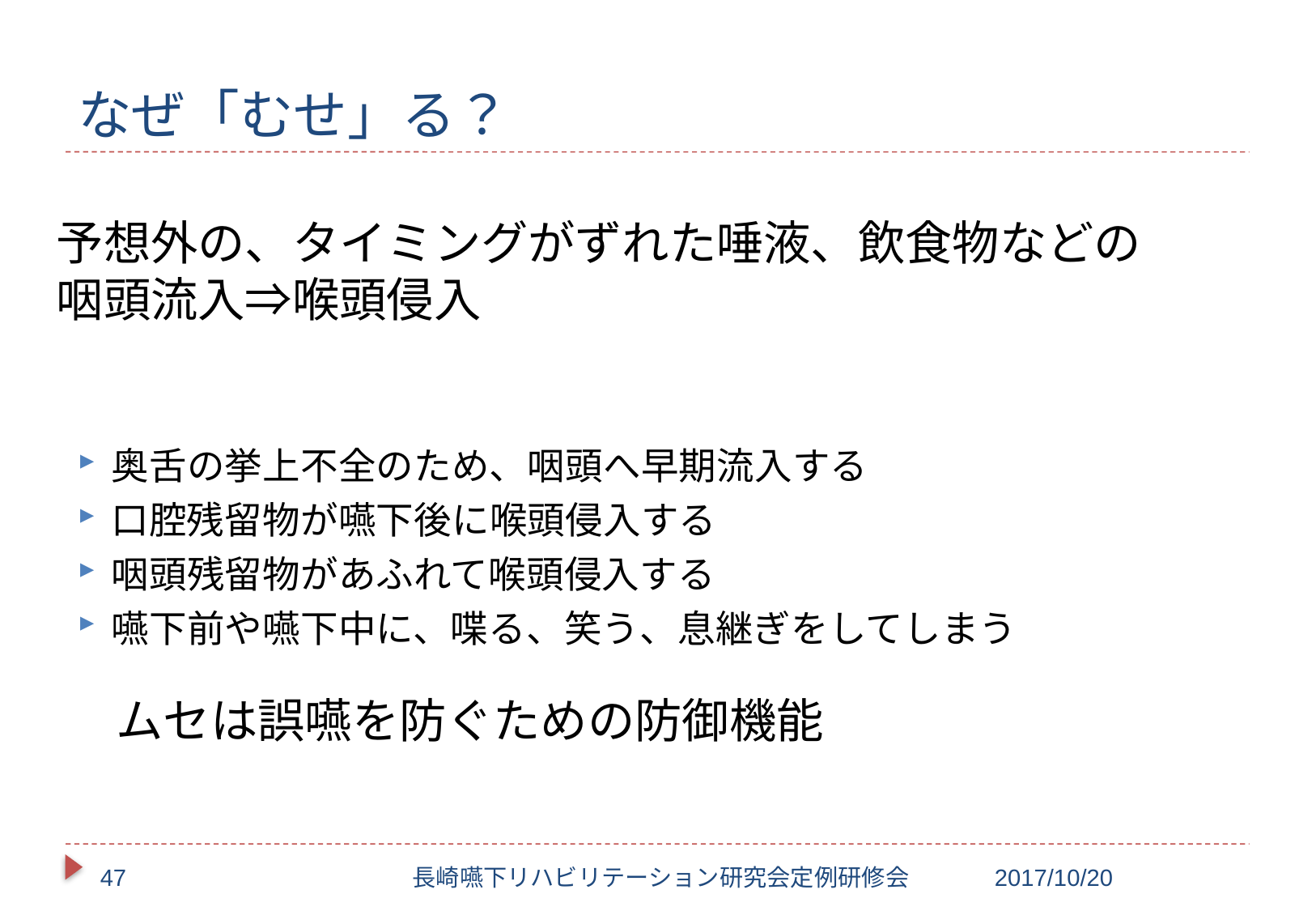

# なぜ「むせ」る？
予想外の、タイミングがずれた唾液、飲食物などの
咽頭流入⇒喉頭侵入

奥舌の挙上不全のため、咽頭へ早期流入する
口腔残留物が嚥下後に喉頭侵入する
咽頭残留物があふれて喉頭侵入する
嚥下前や嚥下中に、喋る、笑う、息継ぎをしてしまう
ムセは誤嚥を防ぐための防御機能
47
長崎嚥下リハビリテーション研究会定例研修会
2017/10/20